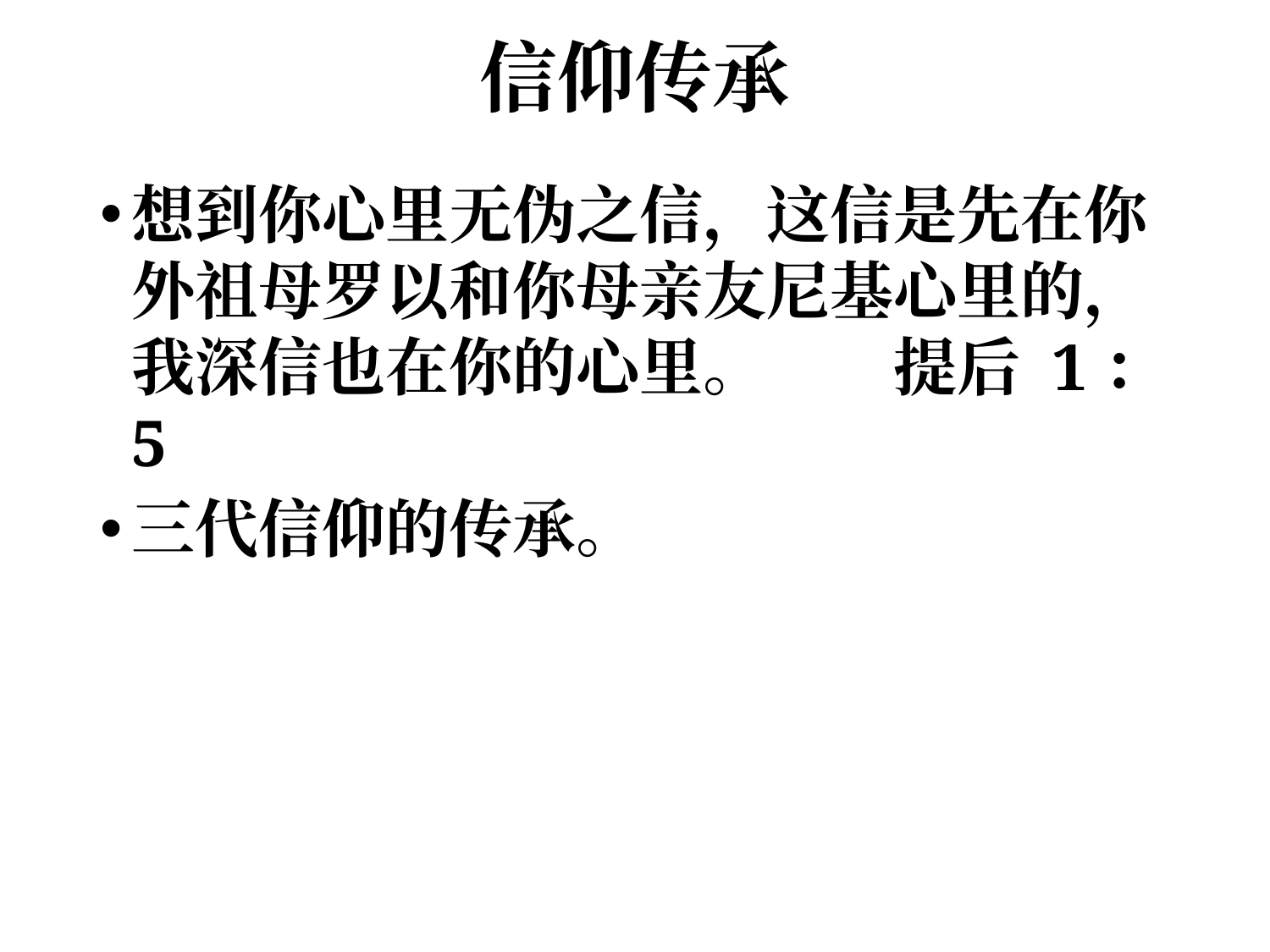

# 信仰传承
想到你心里无伪之信，这信是先在你外祖母罗以和你母亲友尼基心里的，我深信也在你的心里。	提后 1：5
三代信仰的传承。